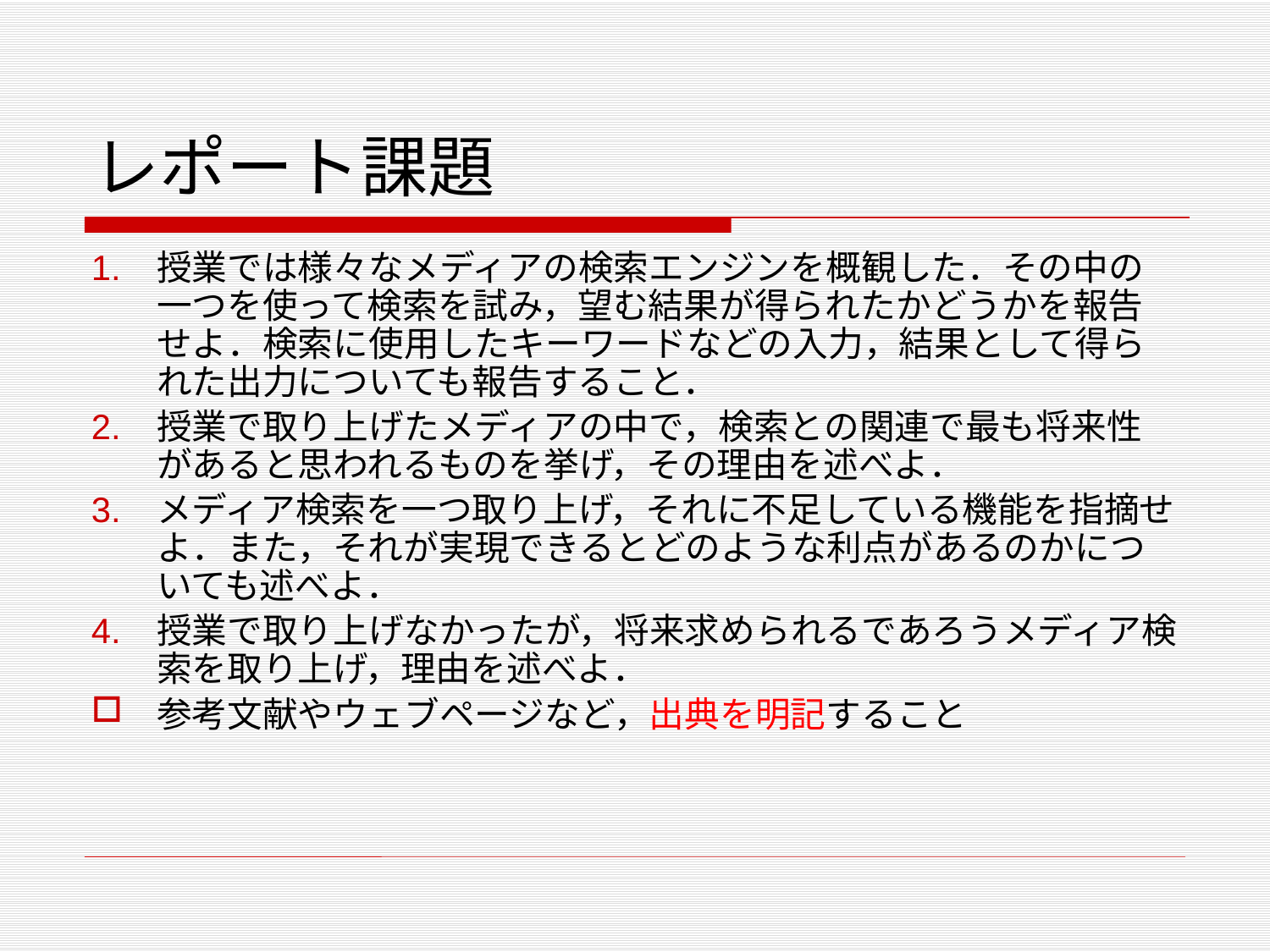

# レポート課題
授業では様々なメディアの検索エンジンを概観した．その中の一つを使って検索を試み，望む結果が得られたかどうかを報告せよ．検索に使用したキーワードなどの入力，結果として得られた出力についても報告すること．
授業で取り上げたメディアの中で，検索との関連で最も将来性があると思われるものを挙げ，その理由を述べよ．
メディア検索を一つ取り上げ，それに不足している機能を指摘せよ．また，それが実現できるとどのような利点があるのかについても述べよ．
授業で取り上げなかったが，将来求められるであろうメディア検索を取り上げ，理由を述べよ．
参考文献やウェブページなど，出典を明記すること